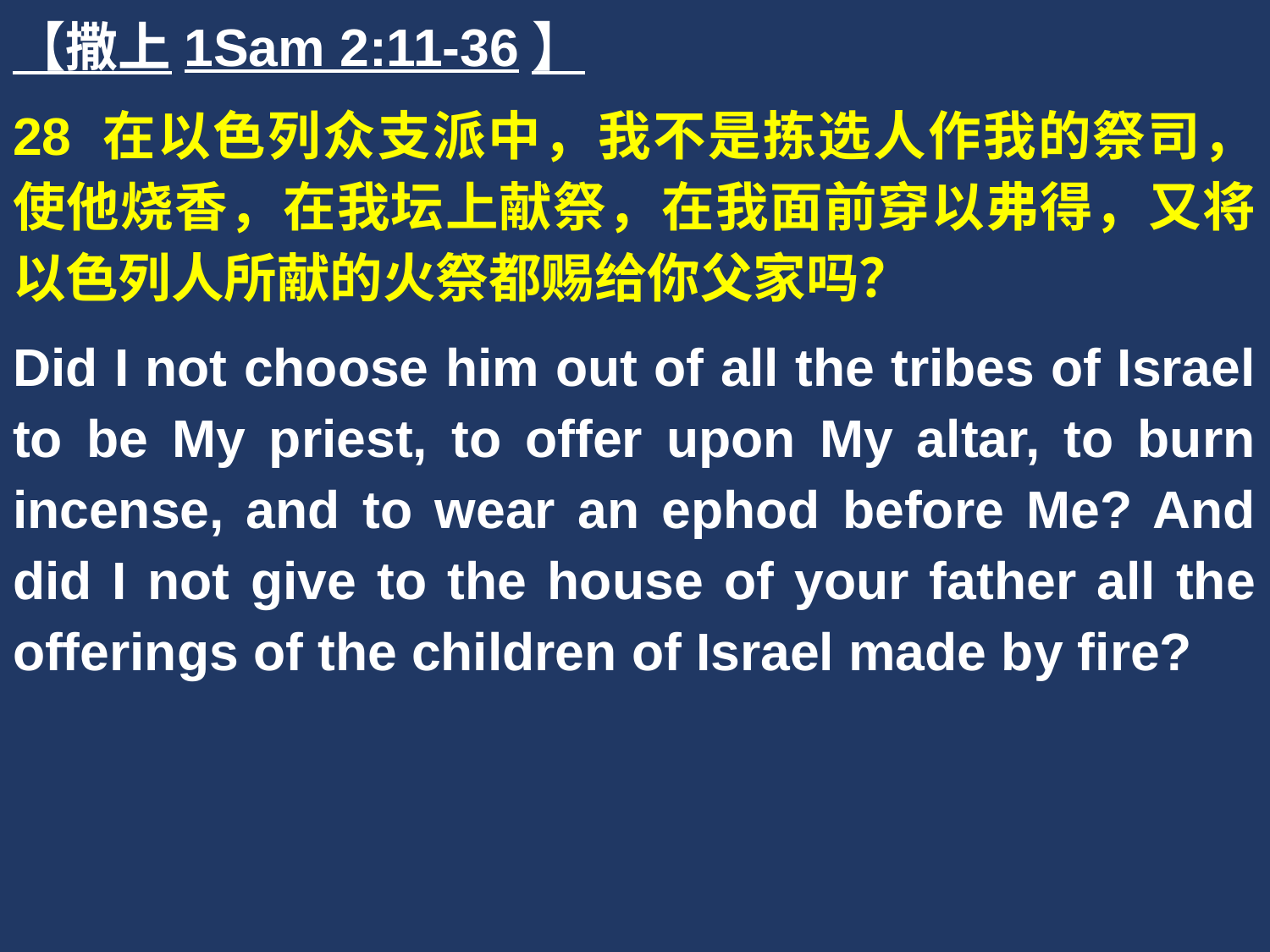

【撒上1Sam 2:11-36】
28 在以色列众支派中，我不是拣选人作我的祭司，使他烧香，在我坛上献祭，在我面前穿以弗得，又将以色列人所献的火祭都赐给你父家吗？
Did I not choose him out of all the tribes of Israel to be My priest, to offer upon My altar, to burn incense, and to wear an ephod before Me? And did I not give to the house of your father all the offerings of the children of Israel made by fire?